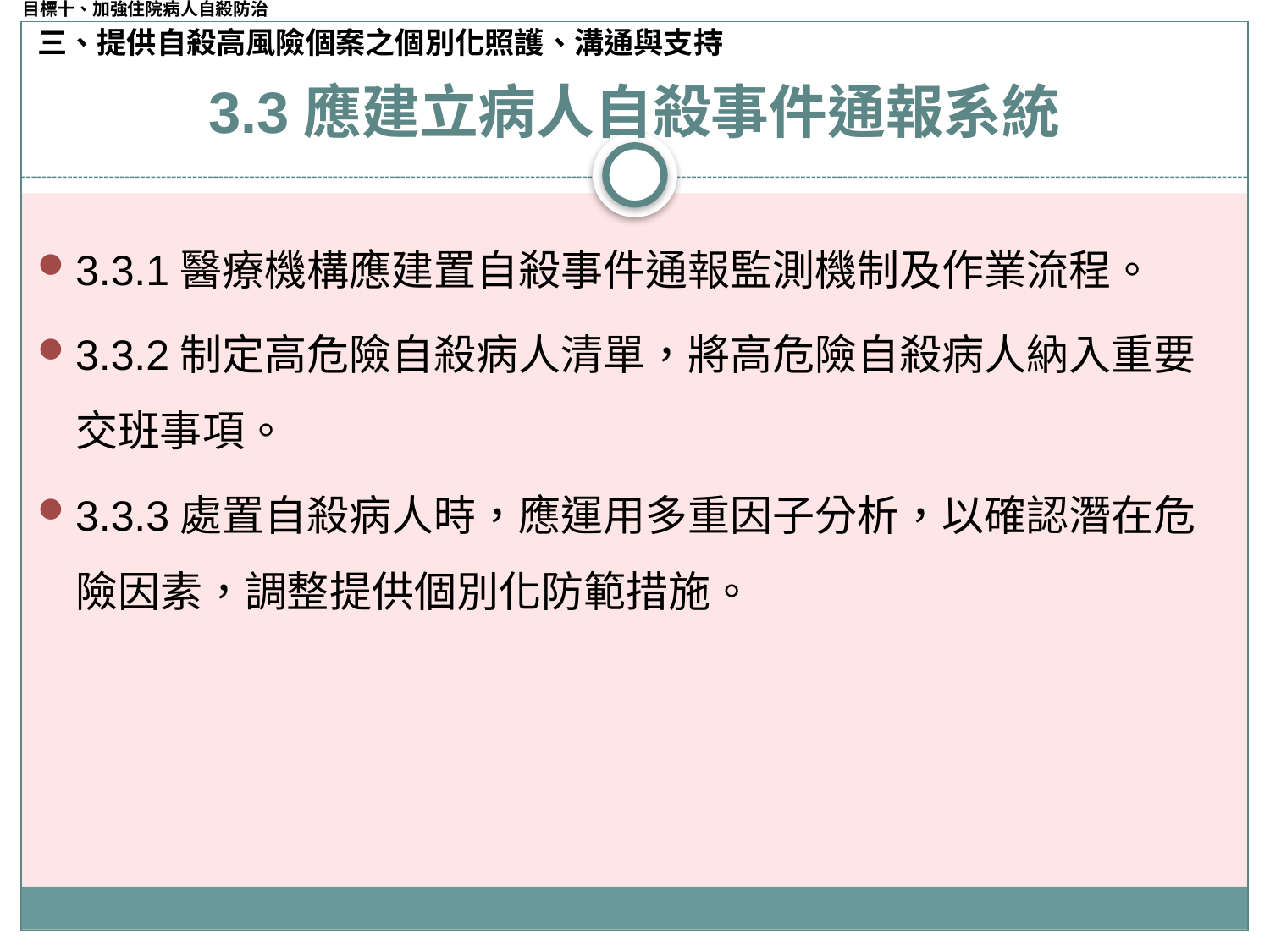

三、提供自殺高風險個案之個別化照護、溝通與支持
# 3.3應建立病人自殺事件通報系統
3.3.1醫療機構應建置自殺事件通報監測機制及作業流程。
3.3.2制定高危險自殺病人清單，將高危險自殺病人納入重要交班事項。
3.3.3處置自殺病人時，應運用多重因子分析，以確認潛在危險因素，調整提供個別化防範措施。